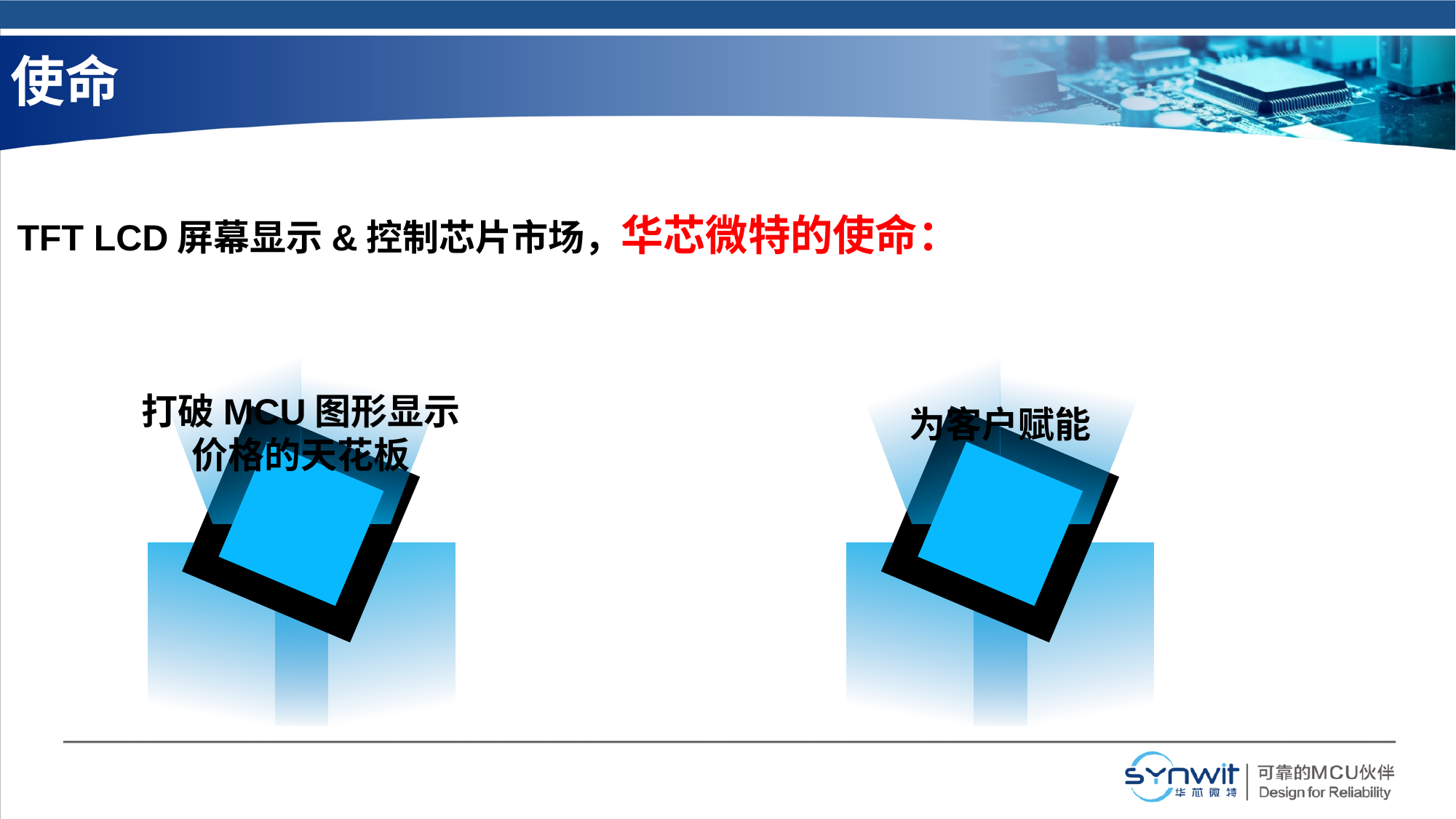

使命
TFT LCD屏幕显示&控制芯片市场，华芯微特的使命：

打破MCU图形显示
价格的天花板
为客户赋能